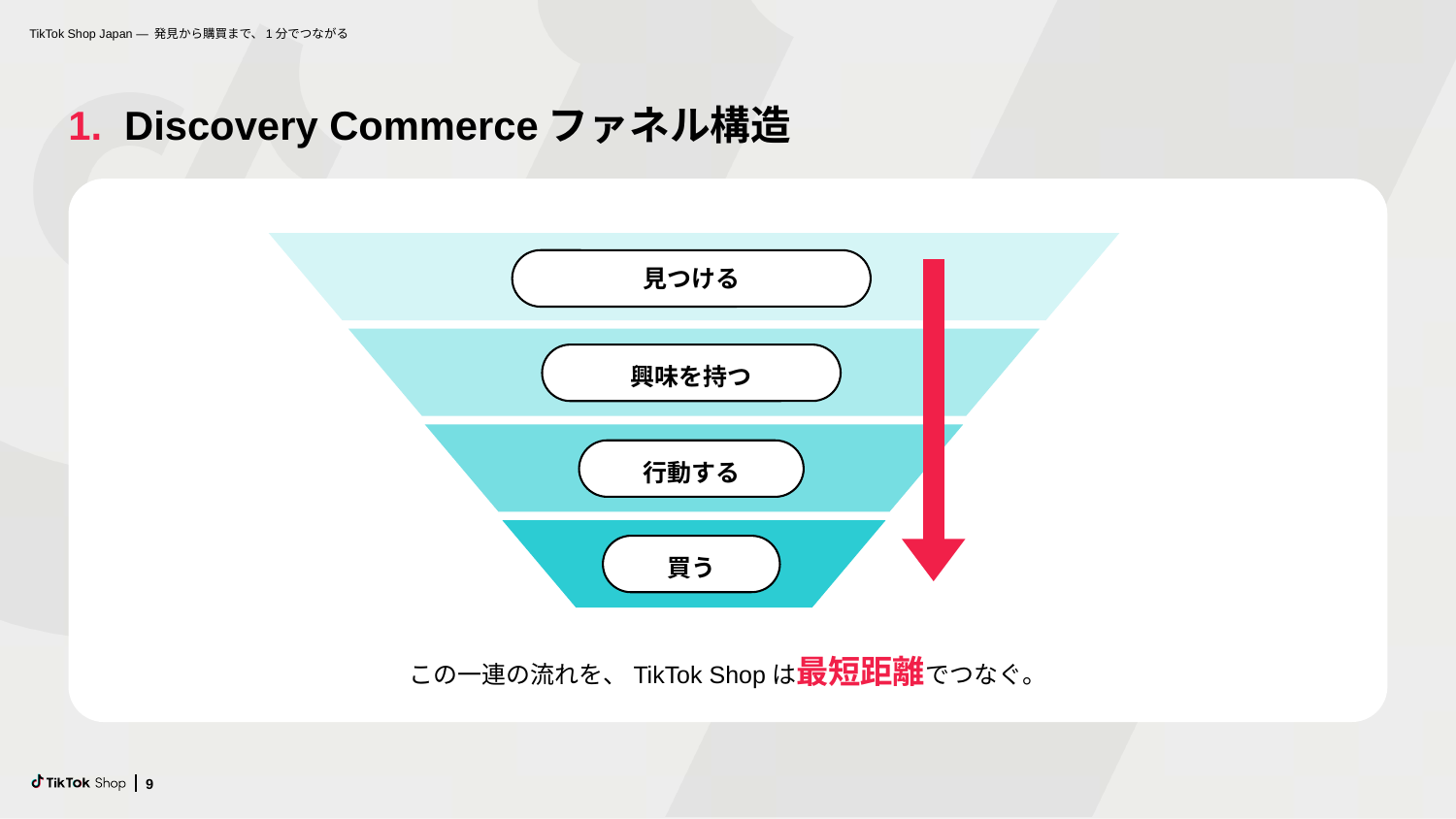

1.  Discovery Commerceファネル構造

見つける

興味を持つ

行動する

買う
この一連の流れを、TikTok Shopは最短距離でつなぐ。